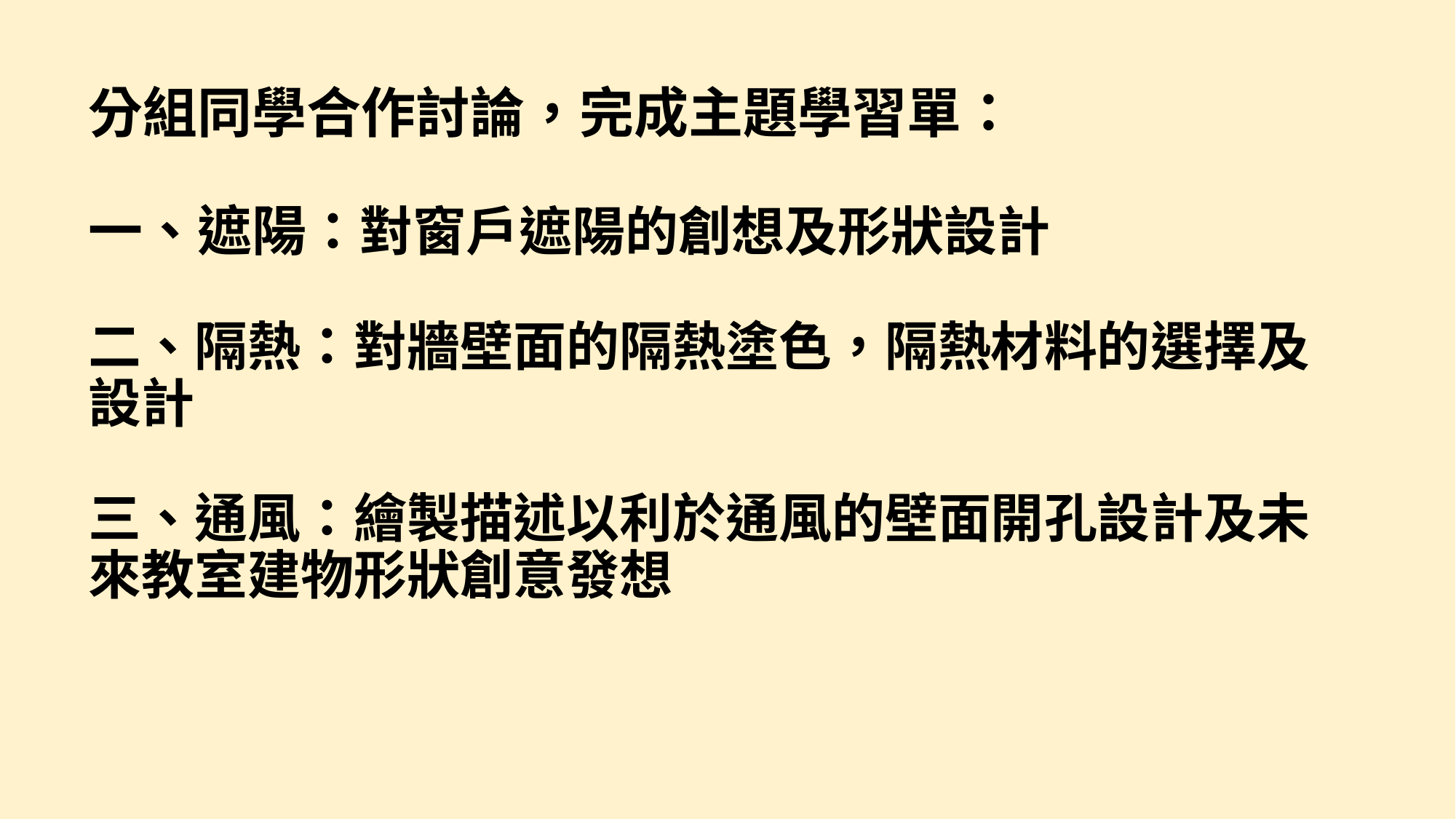

分組同學合作討論，完成主題學習單：

一、遮陽：對窗戶遮陽的創想及形狀設計

二、隔熱：對牆壁面的隔熱塗色，隔熱材料的選擇及設計

三、通風：繪製描述以利於通風的壁面開孔設計及未來教室建物形狀創意發想